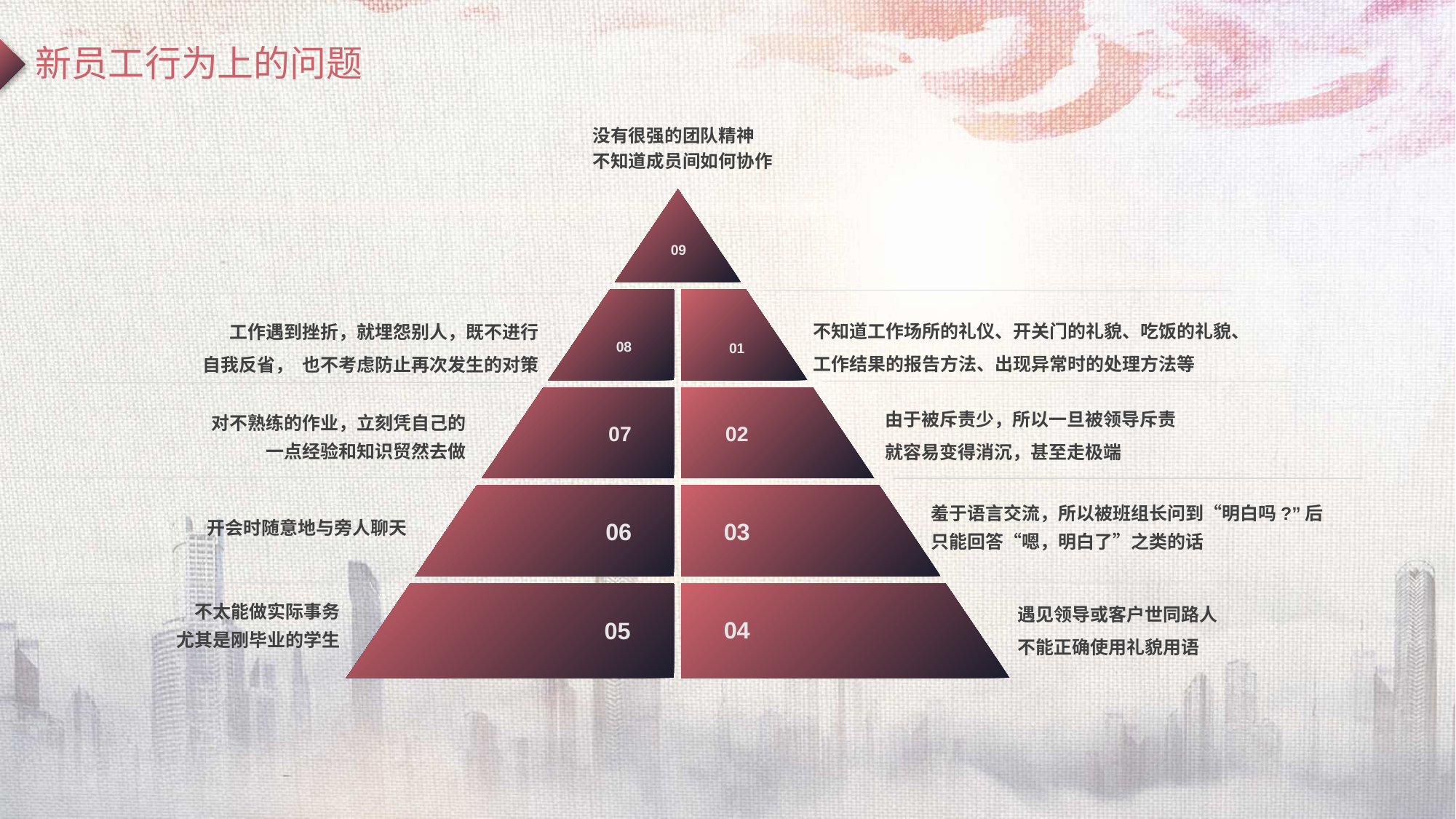

新员工行为上的问题

没有很强的团队精神
不知道成员间如何协作

09

不知道工作场所的礼仪、开关门的礼貌、吃饭的礼貌、
工作结果的报告方法、出现异常时的处理方法等
工作遇到挫折，就埋怨别人，既不进行
自我反省，  也不考虑防止再次发生的对策
08
01

由于被斥责少，所以一旦被领导斥责
就容易变得消沉，甚至走极端
对不熟练的作业，立刻凭自己的
一点经验和知识贸然去做
07
02

羞于语言交流，所以被班组长问到“明白吗?”后
只能回答“嗯，明白了”之类的话
开会时随意地与旁人聊天
06
03

遇见领导或客户世同路人
不能正确使用礼貌用语
不太能做实际事务
尤其是刚毕业的学生
04
05